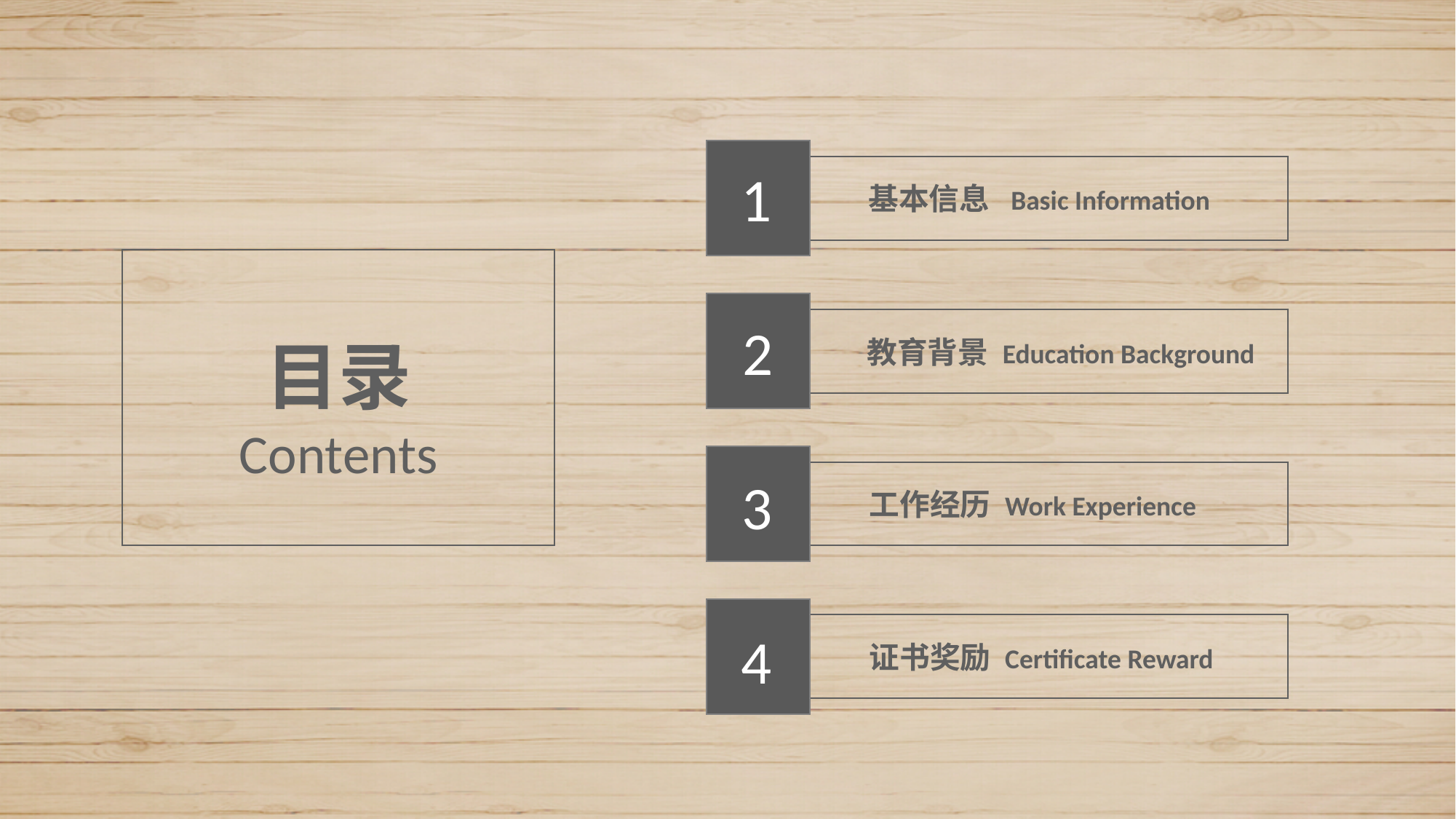

1

基本信息  Basic Information

2

教育背景 Education Background

3
工作经历 Work Experience

4
证书奖励 Certificate Reward

目录
Contents